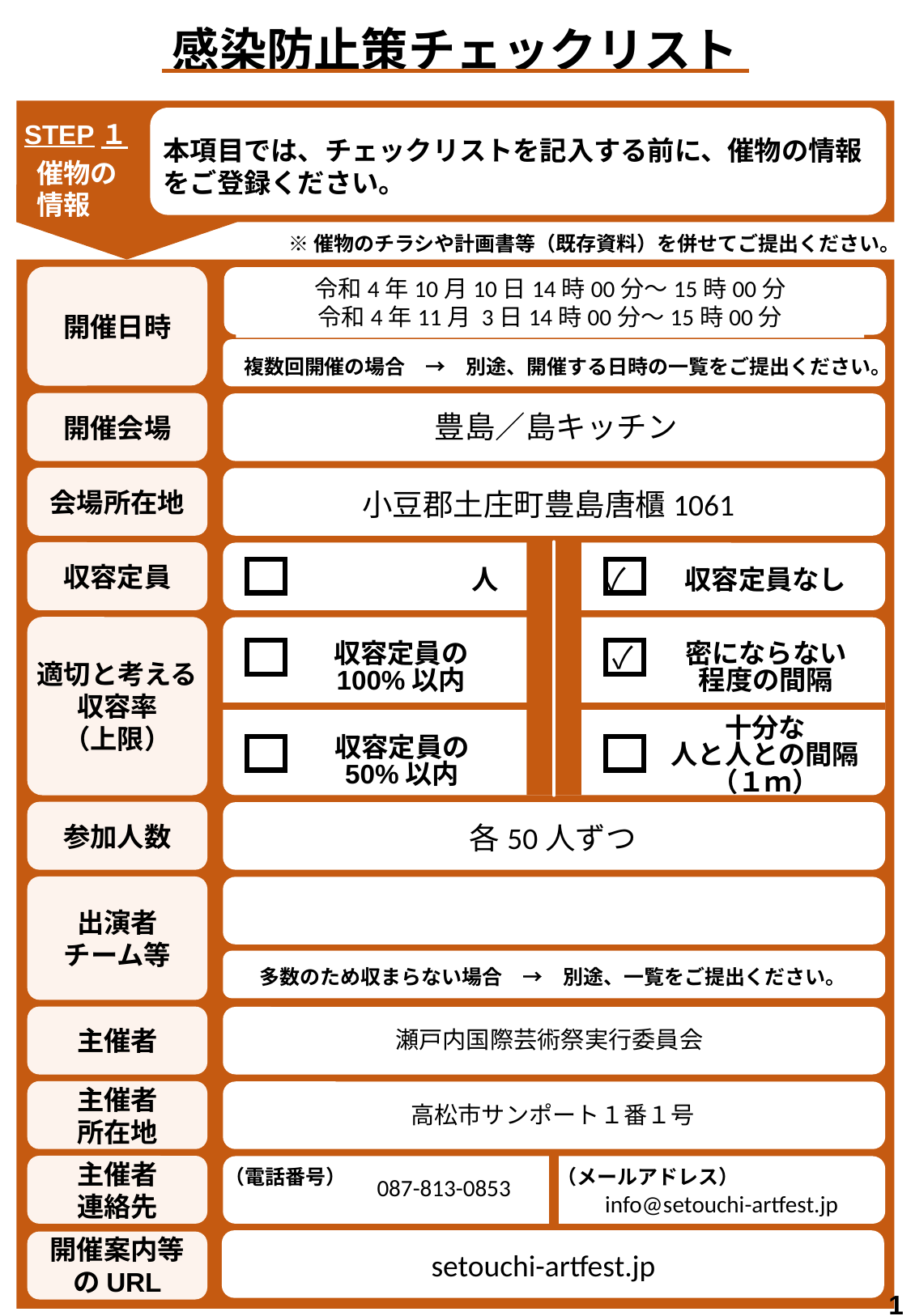

感染防止策チェックリスト

STEP１

 催物の
 情報

本項目では、チェックリストを記入する前に、催物の情報をご登録ください。
※催物のチラシや計画書等（既存資料）を併せてご提出ください。

開催日時

複数回開催の場合　→　別途、開催する日時の一覧をご提出ください。
令和4年10月10日14時00分～15時00分
令和4年11月 3日14時00分～15時00分

開催会場

豊島／島キッチン
会場所在地

小豆郡土庄町豊島唐櫃1061

収容定員

人
収容定員なし
✓
適切と考える
収容率
（上限）

収容定員の
100%以内
密にならない程度の間隔

十分な
人と人との間隔
（１ｍ）
収容定員の
50%以内

✓
参加人数

各50人ずつ
出演者
チーム等

多数のため収まらない場合　→　別途、一覧をご提出ください。

主催者

瀬戸内国際芸術祭実行委員会
主催者
所在地

高松市サンポート１番１号
主催者
連絡先

（電話番号）
（メールアドレス）
087-813-0853
info@setouchi-artfest.jp

開催案内等のURL
setouchi-artfest.jp
1